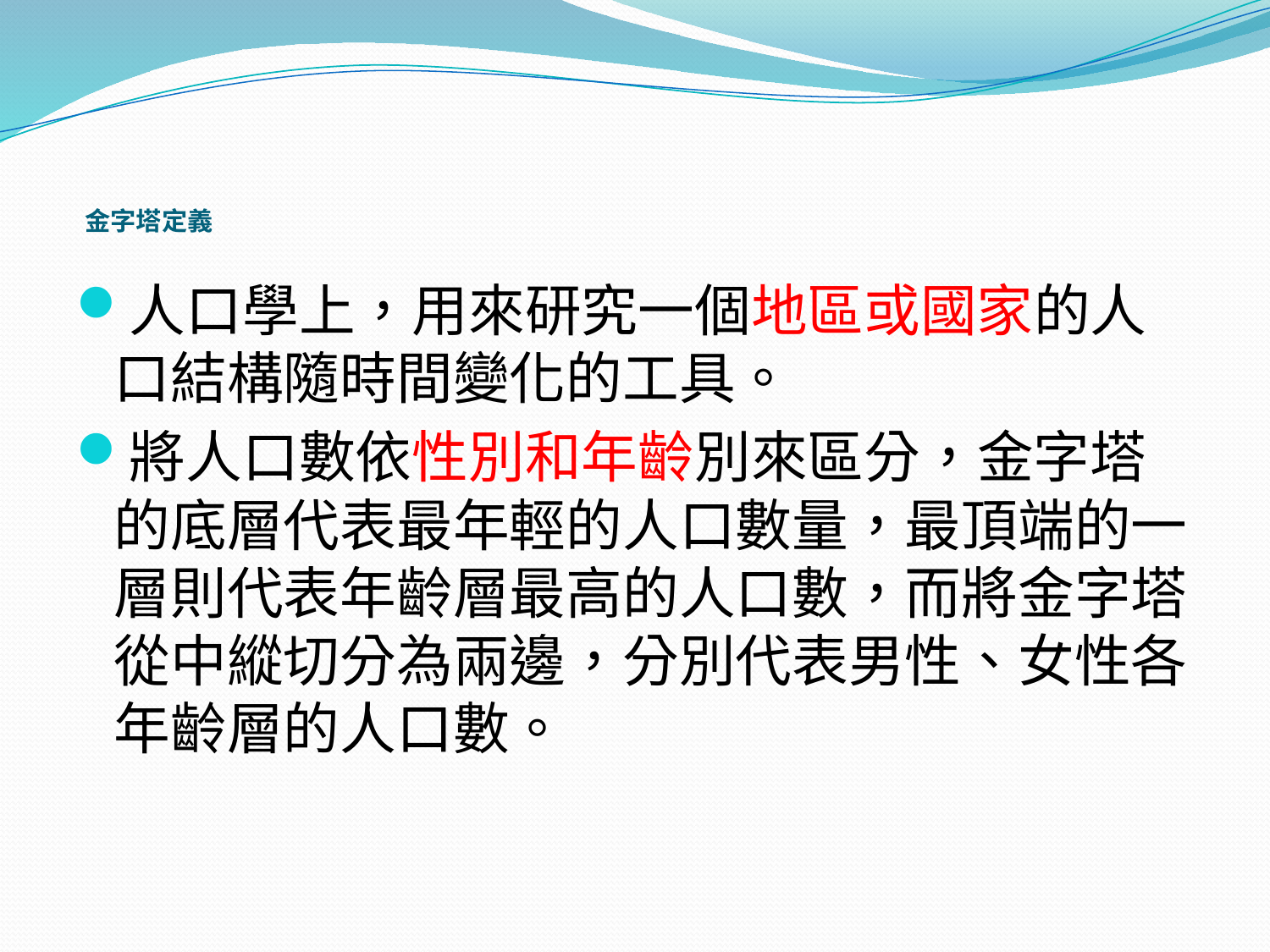

# 金字塔定義
人口學上，用來研究一個地區或國家的人口結構隨時間變化的工具。
將人口數依性別和年齡別來區分，金字塔的底層代表最年輕的人口數量，最頂端的一層則代表年齡層最高的人口數，而將金字塔從中縱切分為兩邊，分別代表男性、女性各年齡層的人口數。